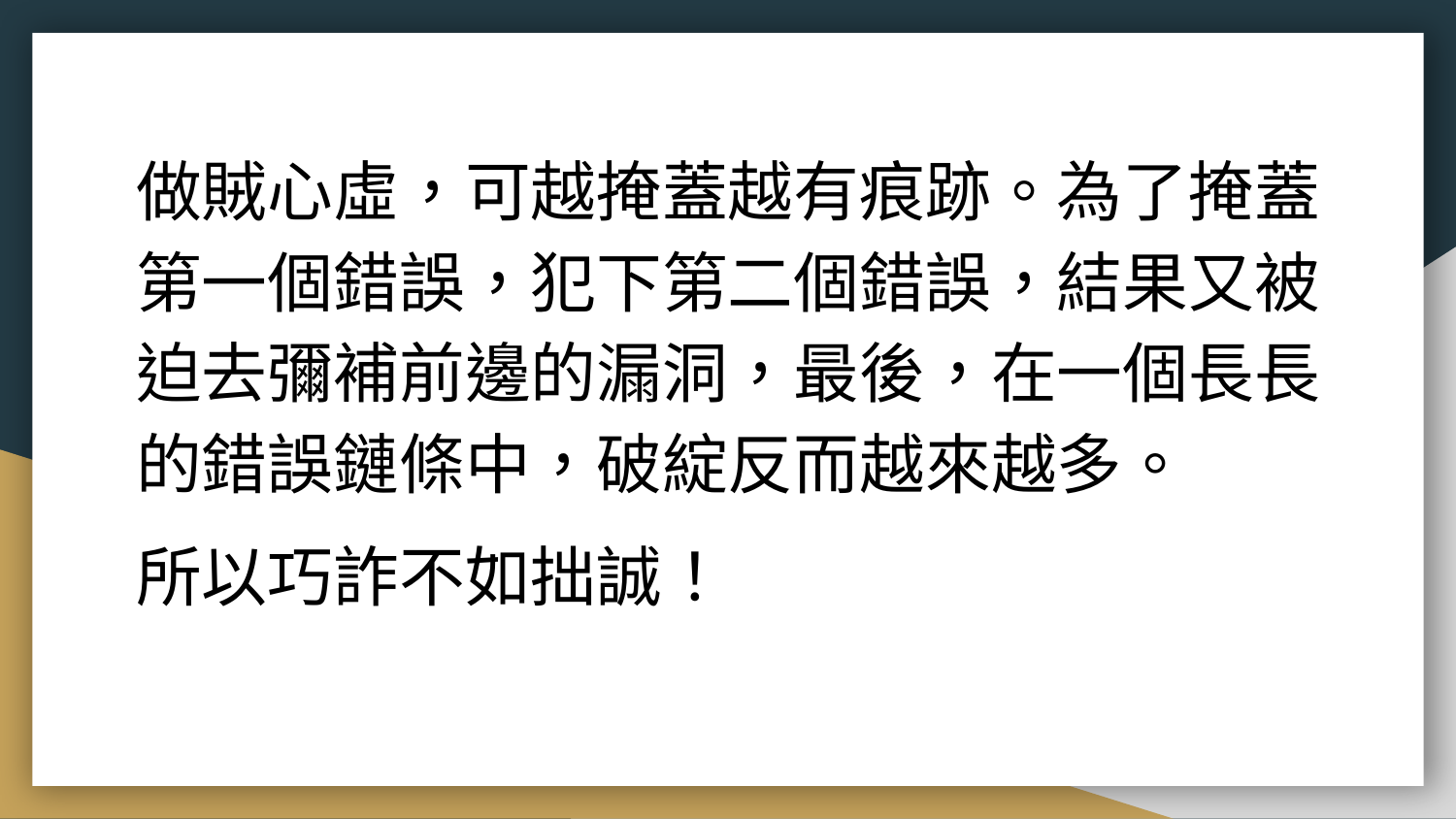

#
做賊心虛，可越掩蓋越有痕跡。為了掩蓋第一個錯誤，犯下第二個錯誤，結果又被迫去彌補前邊的漏洞，最後，在一個長長的錯誤鏈條中，破綻反而越來越多。
所以巧詐不如拙誠！